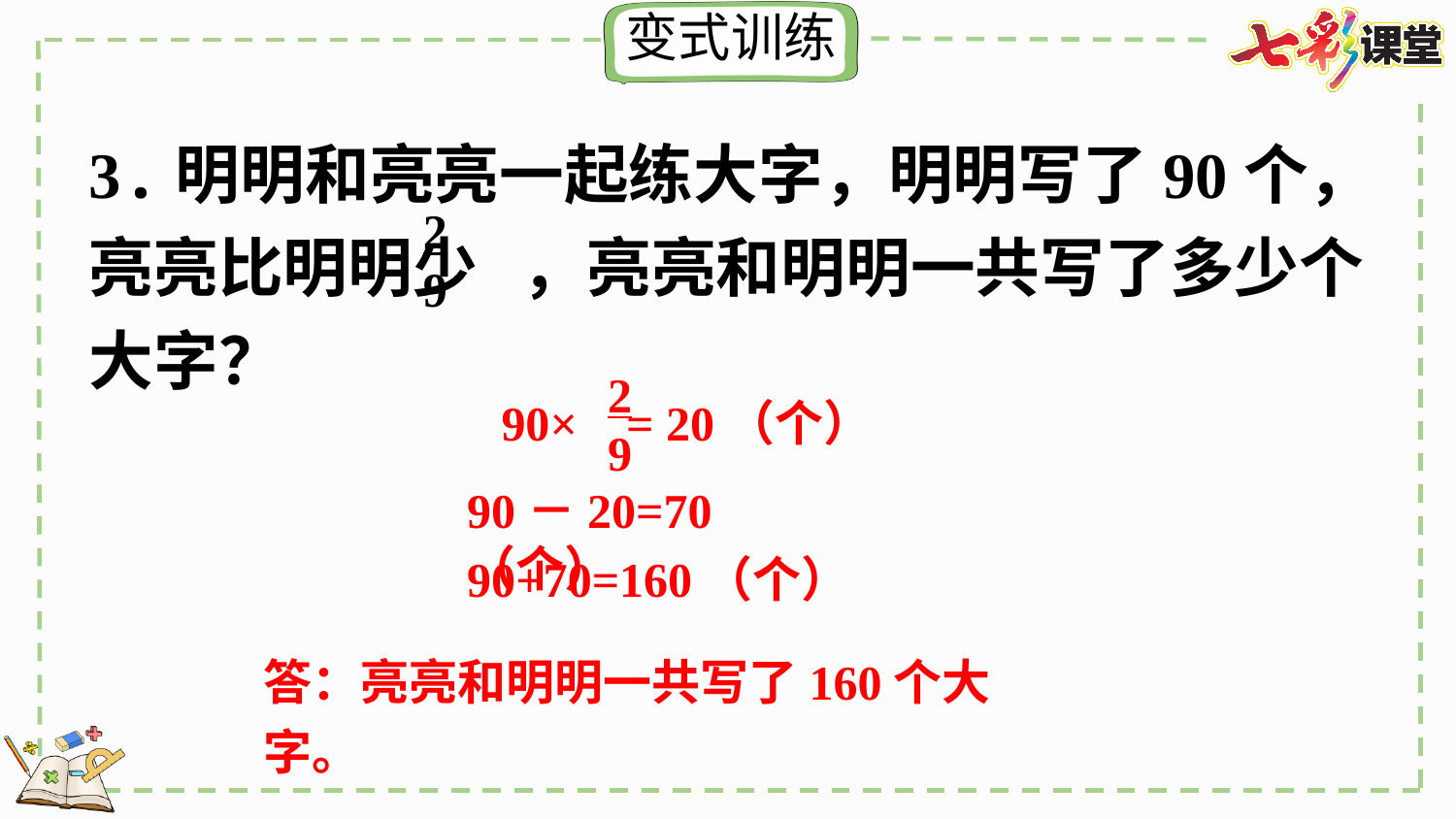

3.明明和亮亮一起练大字，明明写了90个，亮亮比明明少   ，亮亮和明明一共写了多少个大字？
29
29
90×    = 20（个）
90－20=70（个）
90+70=160（个）
答：亮亮和明明一共写了160个大字。